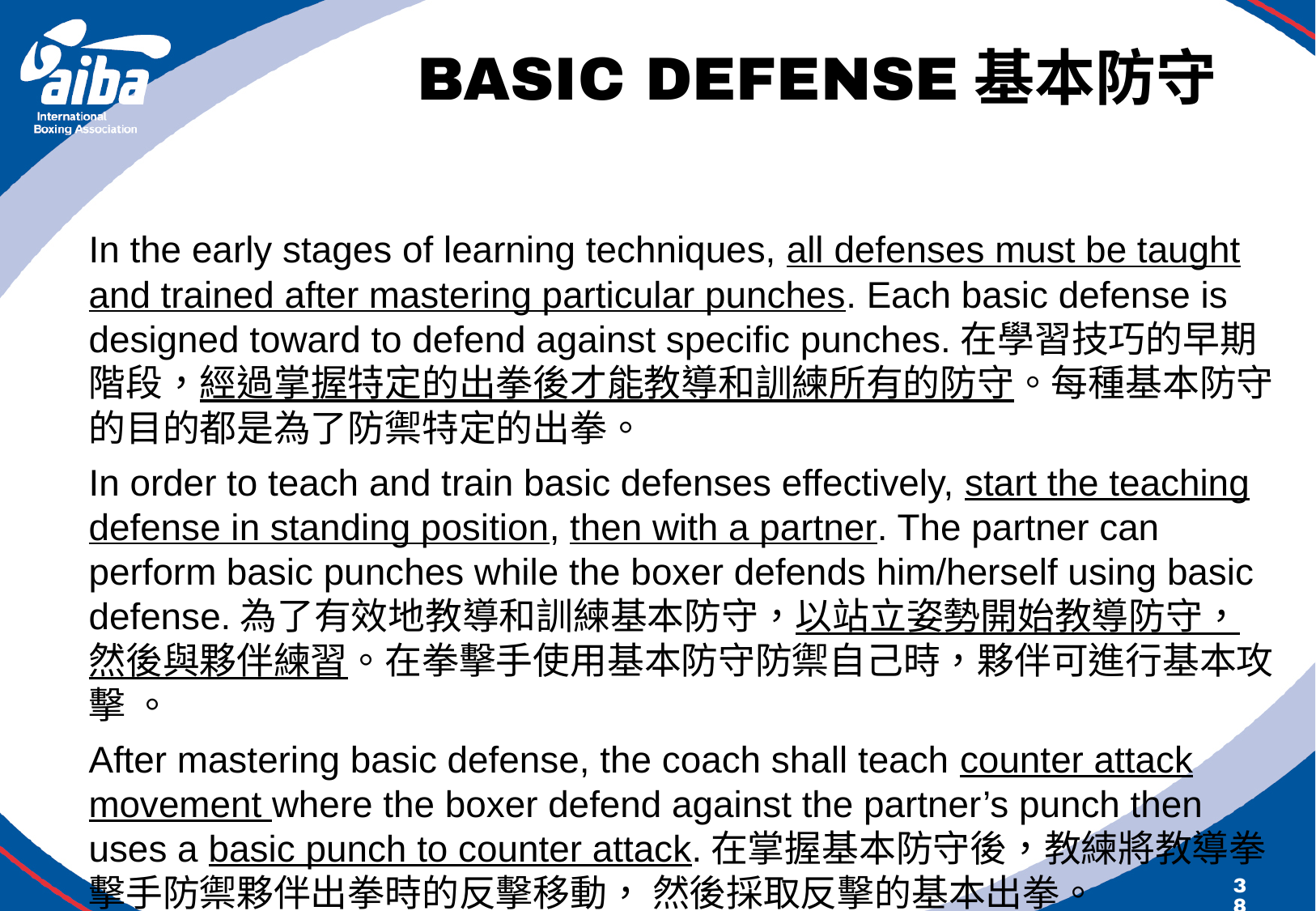

# BASIC DEFENSE基本防守
In the early stages of learning techniques, all defenses must be taught and trained after mastering particular punches. Each basic defense is designed toward to defend against specific punches.在學習技巧的早期階段，經過掌握特定的出拳後才能教導和訓練所有的防守。每種基本防守的目的都是為了防禦特定的出拳。
In order to teach and train basic defenses effectively, start the teaching defense in standing position, then with a partner. The partner can perform basic punches while the boxer defends him/herself using basic defense.為了有效地教導和訓練基本防守，以站立姿勢開始教導防守，然後與夥伴練習。在拳擊手使用基本防守防禦自己時，夥伴可進行基本攻擊 。
After mastering basic defense, the coach shall teach counter attack movement where the boxer defend against the partner’s punch then uses a basic punch to counter attack.在掌握基本防守後，教練將教導拳擊手防禦夥伴出拳時的反擊移動， 然後採取反擊的基本出拳。
384